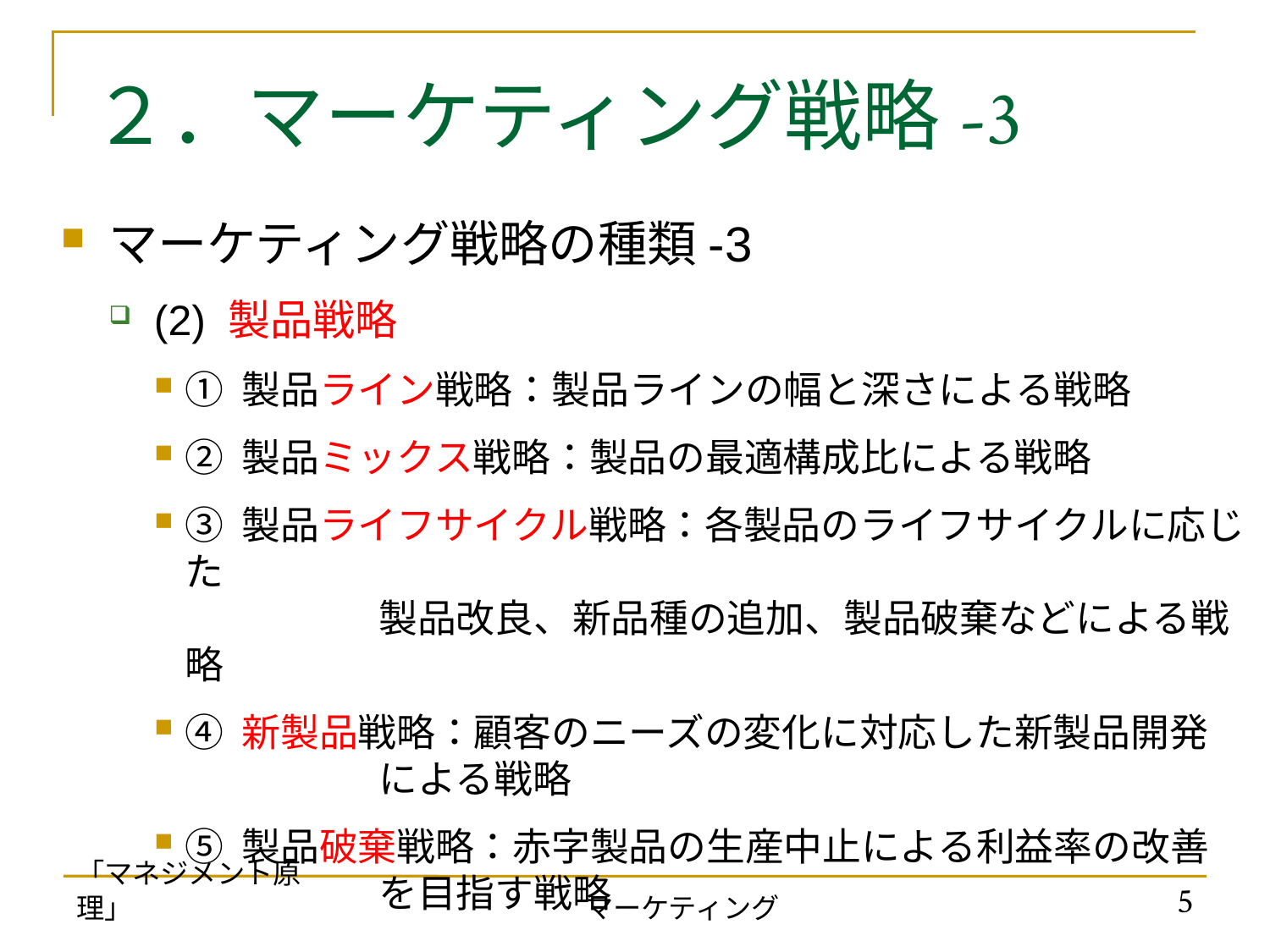

# ２．マーケティング戦略-3
マーケティング戦略の種類-3
(2) 製品戦略
① 製品ライン戦略：製品ラインの幅と深さによる戦略
② 製品ミックス戦略：製品の最適構成比による戦略
③ 製品ライフサイクル戦略：各製品のライフサイクルに応じた
　　　　　製品改良、新品種の追加、製品破棄などによる戦略
④ 新製品戦略：顧客のニーズの変化に対応した新製品開発
　　　　　による戦略
⑤ 製品破棄戦略：赤字製品の生産中止による利益率の改善
　　　　　を目指す戦略
「マネジメント原理」
5
マーケティング